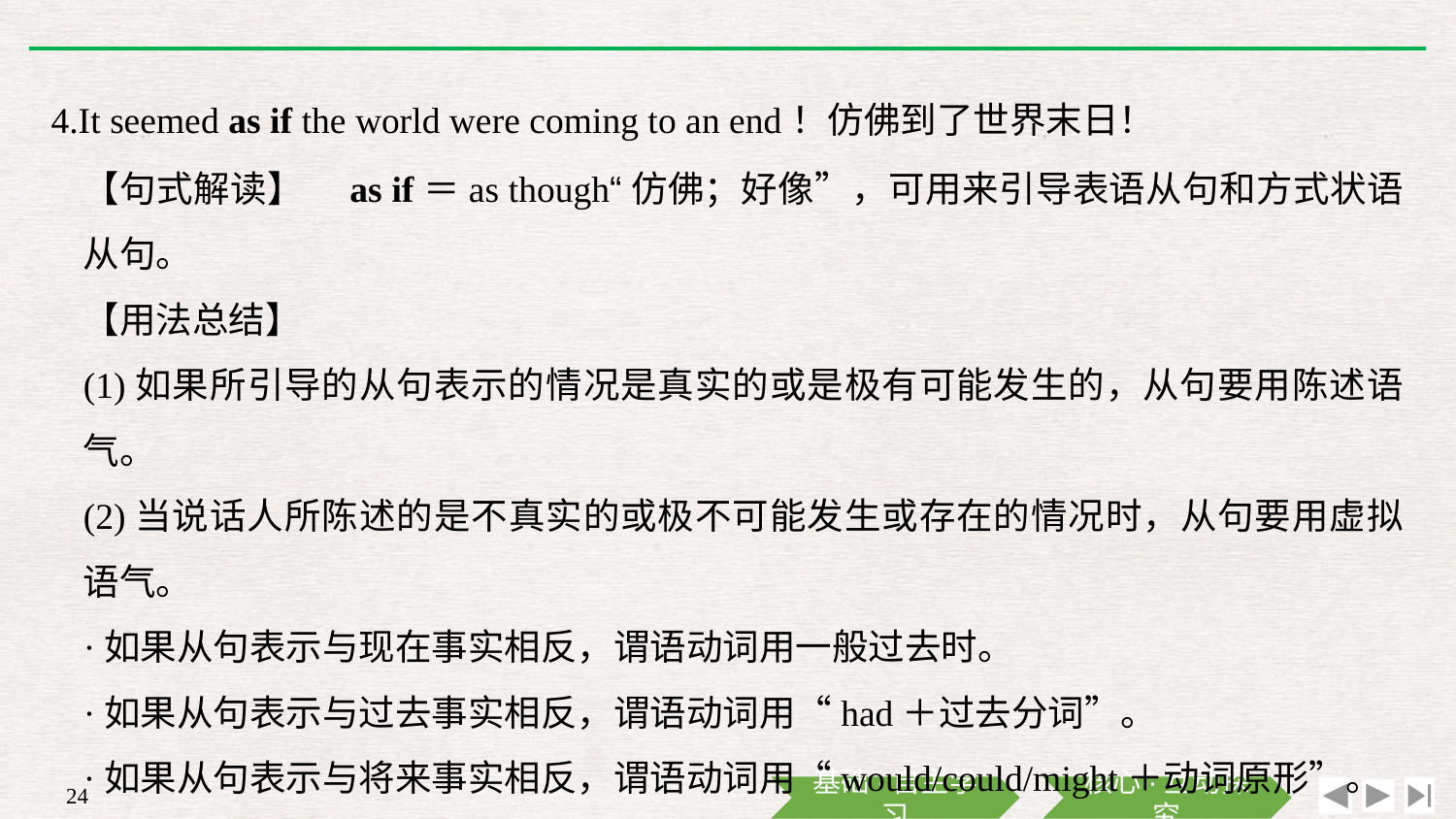

4.It seemed as if the world were coming to an end！仿佛到了世界末日！
【句式解读】　as if＝as though“仿佛；好像”，可用来引导表语从句和方式状语从句。
【用法总结】
(1)如果所引导的从句表示的情况是真实的或是极有可能发生的，从句要用陈述语气。
(2)当说话人所陈述的是不真实的或极不可能发生或存在的情况时，从句要用虚拟语气。
·如果从句表示与现在事实相反，谓语动词用一般过去时。
·如果从句表示与过去事实相反，谓语动词用“had＋过去分词”。
·如果从句表示与将来事实相反，谓语动词用“would/could/might＋动词原形”。